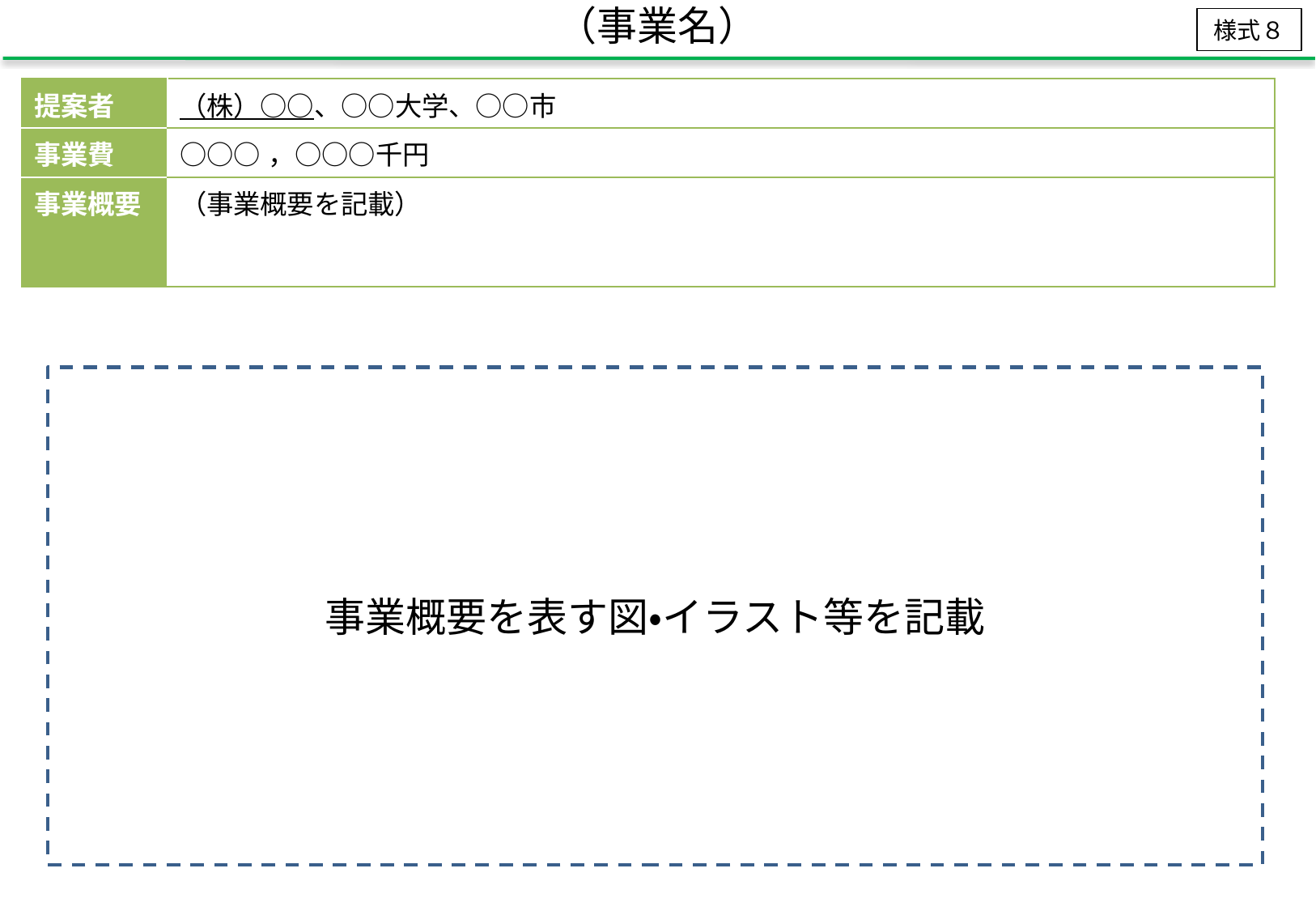

（事業名）
様式８
| 提案者 | （株）○○、○○大学、○○市 |
| --- | --- |
| 事業費 | ○○○，○○○千円 |
| 事業概要 | （事業概要を記載） |
事業概要を表す図・イラスト等を記載